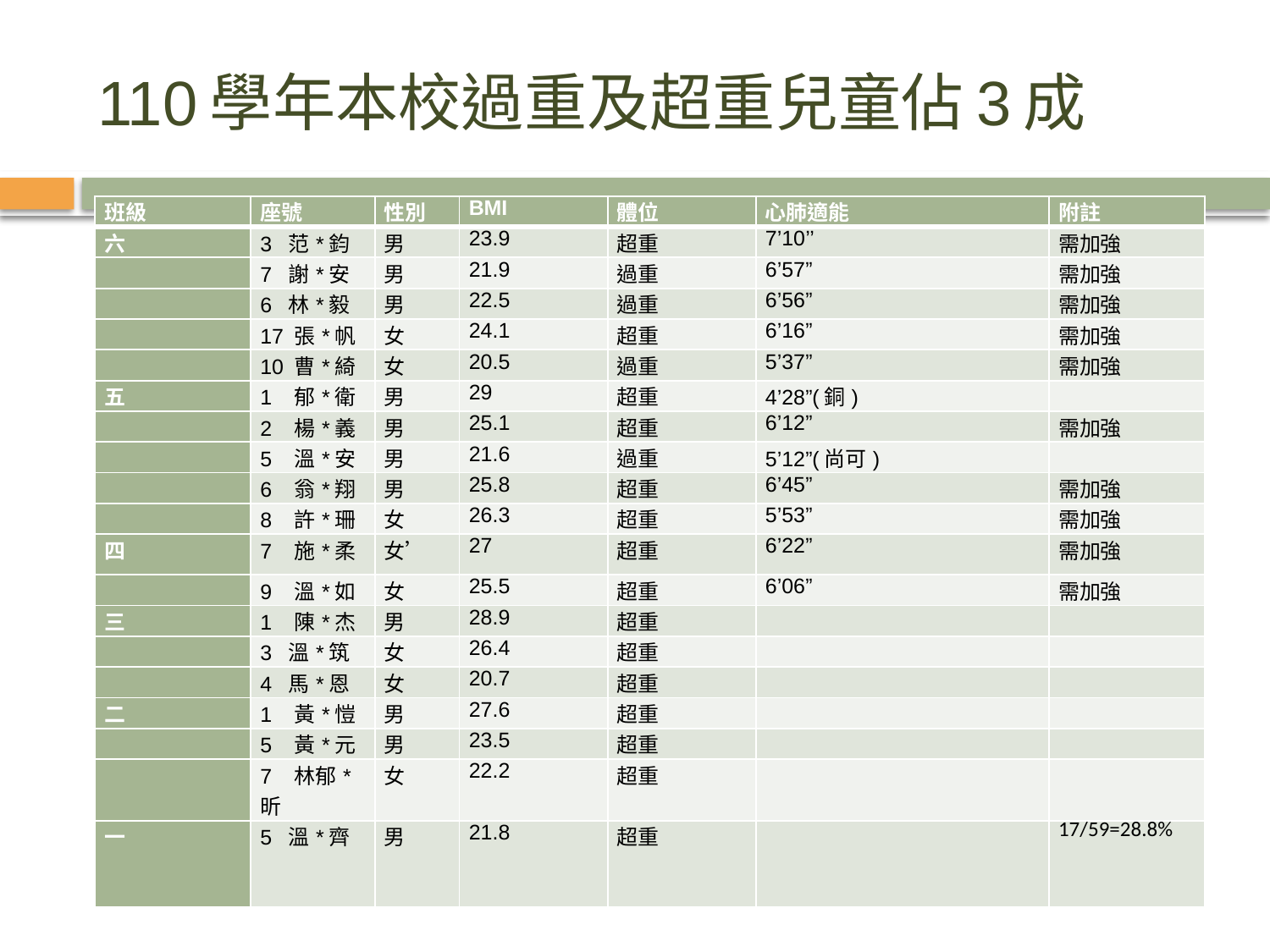

# 110學年本校過重及超重兒童佔3成
| 班級 | 座號 | 性別 | BMI | 體位 | 心肺適能 | 附註 |
| --- | --- | --- | --- | --- | --- | --- |
| 六 | 3 范\*鈞 | 男 | 23.9 | 超重 | 7’10’’ | 需加強 |
|  | 7 謝\*安 | 男 | 21.9 | 過重 | 6’57” | 需加強 |
|  | 6 林\*毅 | 男 | 22.5 | 過重 | 6’56” | 需加強 |
|  | 17 張\*帆 | 女 | 24.1 | 超重 | 6’16” | 需加強 |
|  | 10 曹\*綺 | 女 | 20.5 | 過重 | 5’37” | 需加強 |
| 五 | 1 郁\*衛 | 男 | 29 | 超重 | 4’28”(銅) |  |
|  | 2 楊\*義 | 男 | 25.1 | 超重 | 6’12” | 需加強 |
|  | 5 溫\*安 | 男 | 21.6 | 過重 | 5’12”(尚可) |  |
|  | 6 翁\*翔 | 男 | 25.8 | 超重 | 6’45” | 需加強 |
|  | 8 許\*珊 | 女 | 26.3 | 超重 | 5’53” | 需加強 |
| 四 | 7 施\*柔 | 女’ | 27 | 超重 | 6’22” | 需加強 |
|  | 9 溫\*如 | 女 | 25.5 | 超重 | 6’06” | 需加強 |
| 三 | 1 陳\*杰 | 男 | 28.9 | 超重 |  |  |
|  | 3 溫\*筑 | 女 | 26.4 | 超重 |  |  |
|  | 4 馬\*恩 | 女 | 20.7 | 超重 |  |  |
| 二 | 1 黃\*愷 | 男 | 27.6 | 超重 |  |  |
|  | 5 黃\*元 | 男 | 23.5 | 超重 |  |  |
|  | 7 林郁\*昕 | 女 | 22.2 | 超重 |  |  |
| 一 | 5 溫\*齊 | 男 | 21.8 | 超重 |  | 17/59=28.8% |